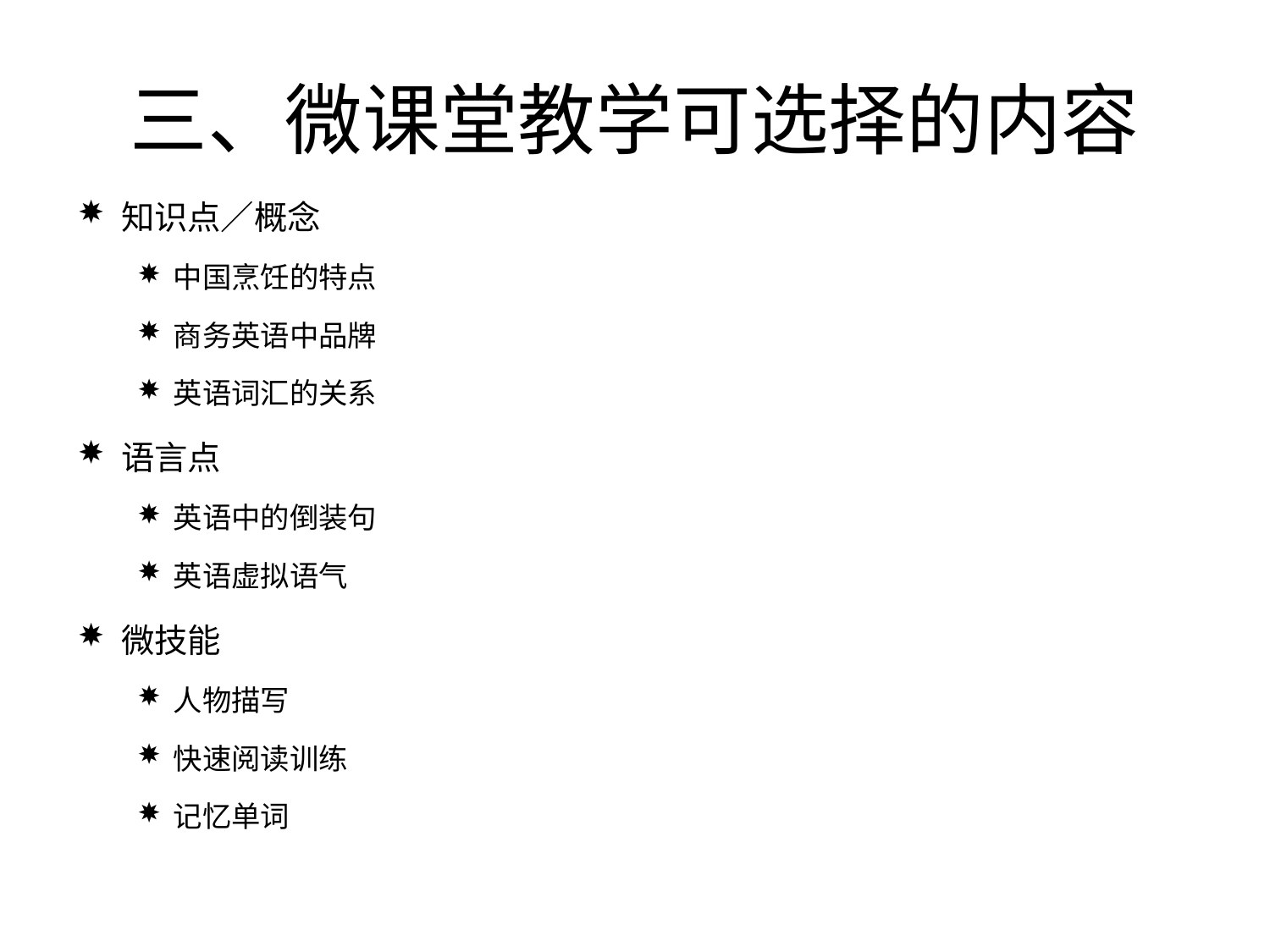

# 三、微课堂教学可选择的内容
知识点／概念
中国烹饪的特点
商务英语中品牌
英语词汇的关系
语言点
英语中的倒装句
英语虚拟语气
微技能
人物描写
快速阅读训练
记忆单词